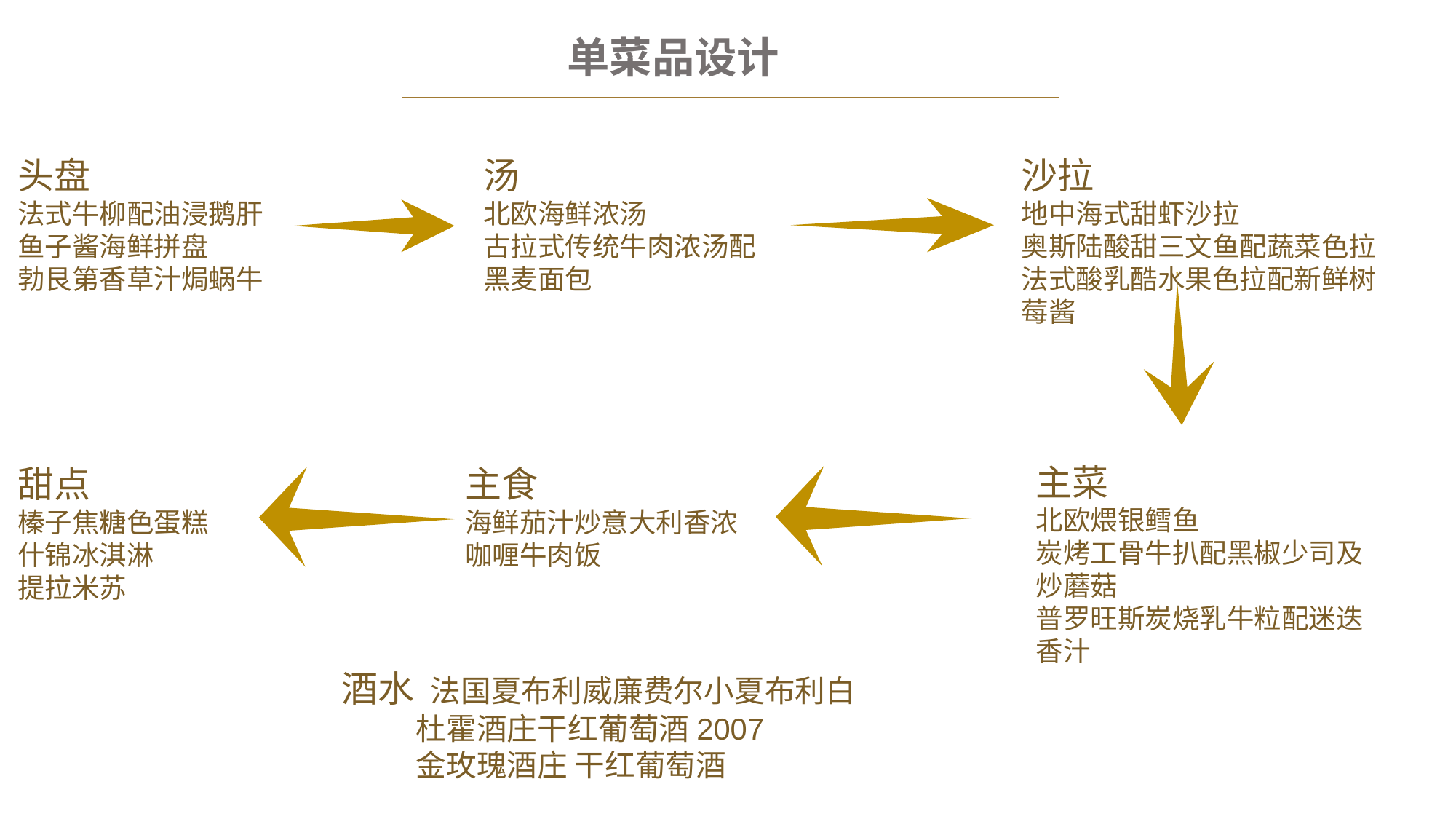

单菜品设计

头盘
法式牛柳配油浸鹅肝
鱼子酱海鲜拼盘
勃艮第香草汁焗蜗牛
汤
北欧海鲜浓汤
古拉式传统牛肉浓汤配黑麦面包
沙拉
地中海式甜虾沙拉
奥斯陆酸甜三文鱼配蔬菜色拉
法式酸乳酷水果色拉配新鲜树莓酱

主菜
北欧煨银鳕鱼
炭烤工骨牛扒配黑椒少司及炒蘑菇
普罗旺斯炭烧乳牛粒配迷迭香汁
甜点
榛子焦糖色蛋糕
什锦冰淇淋
提拉米苏
主食
海鲜茄汁炒意大利香浓咖喱牛肉饭

酒水  法国夏布利威廉费尔小夏布利白
          杜霍酒庄干红葡萄酒2007
          金玫瑰酒庄 干红葡萄酒